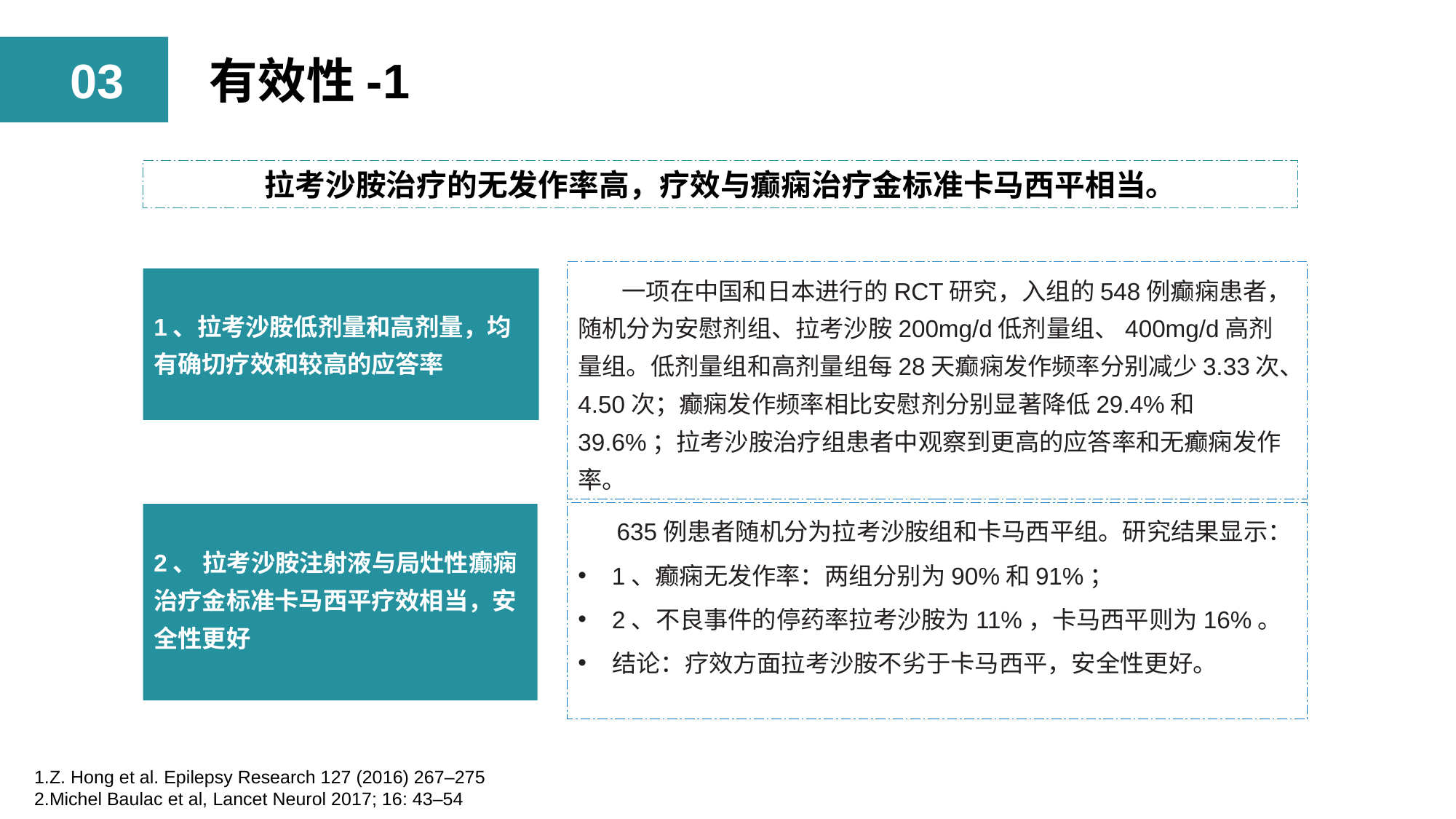

03
有效性-1
拉考沙胺治疗的无发作率高，疗效与癫痫治疗金标准卡马西平相当。
       一项在中国和日本进行的RCT研究，入组的548例癫痫患者，随机分为安慰剂组、拉考沙胺200mg/d低剂量组、400mg/d高剂量组。低剂量组和高剂量组每28天癫痫发作频率分别减少3.33次、4.50次；癫痫发作频率相比安慰剂分别显著降低29.4%和39.6%；拉考沙胺治疗组患者中观察到更高的应答率和无癫痫发作率。

1、拉考沙胺低剂量和高剂量，均有确切疗效和较高的应答率

       635例患者随机分为拉考沙胺组和卡马西平组。研究结果显示：
  1、癫痫无发作率：两组分别为90%和91%；
2、不良事件的停药率拉考沙胺为11%，卡马西平则为16%。
结论：疗效方面拉考沙胺不劣于卡马西平，安全性更好。

2、 拉考沙胺注射液与局灶性癫痫治疗金标准卡马西平疗效相当，安全性更好

1.Z. Hong et al. Epilepsy Research 127 (2016) 267–275
2.Michel Baulac et al, Lancet Neurol 2017; 16: 43–54